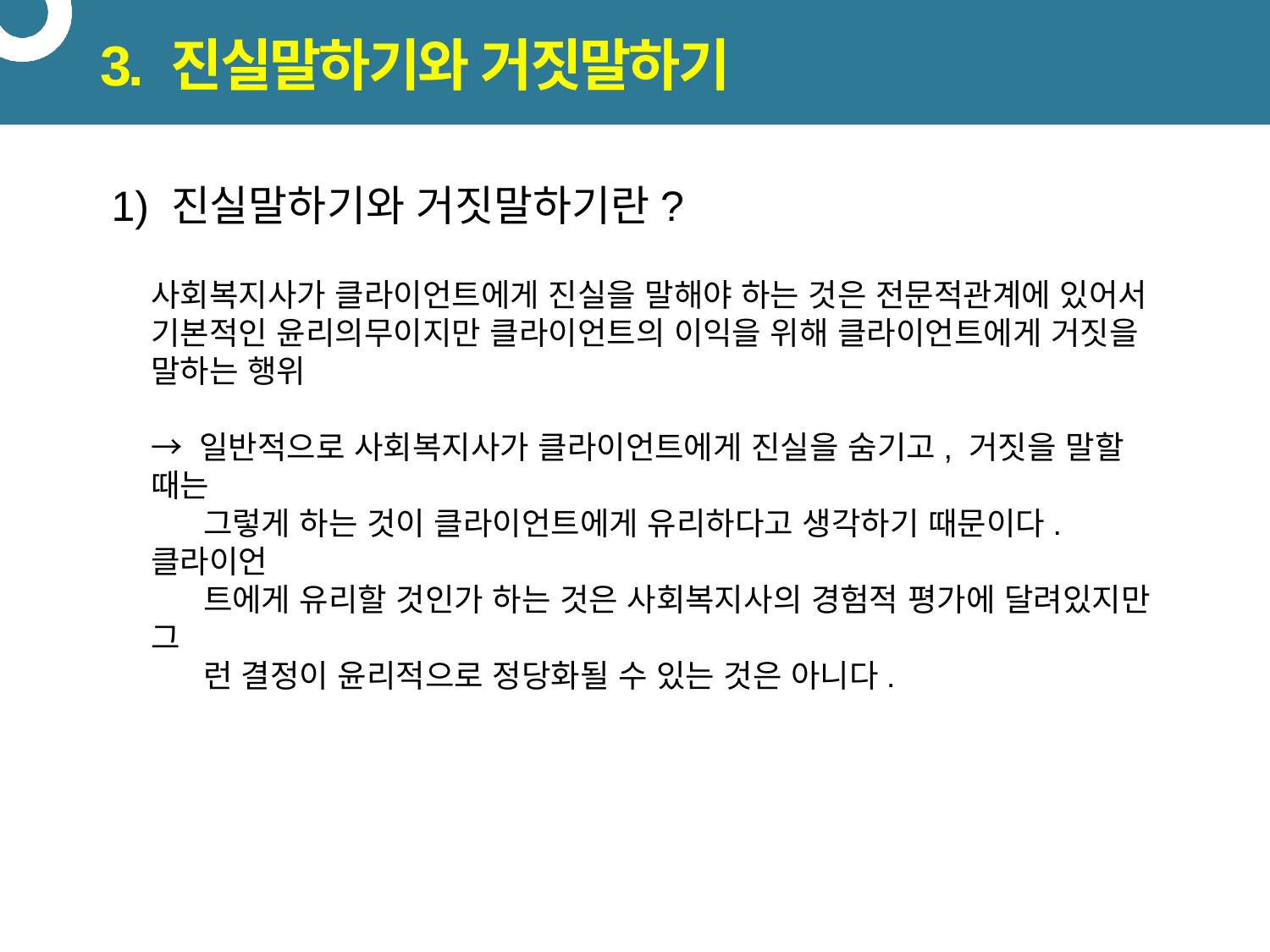

# 3. 진실말하기와 거짓말하기
1) 진실말하기와 거짓말하기란?
사회복지사가 클라이언트에게 진실을 말해야 하는 것은 전문적관계에 있어서 기본적인 윤리의무이지만 클라이언트의 이익을 위해 클라이언트에게 거짓을 말하는 행위

→ 일반적으로 사회복지사가 클라이언트에게 진실을 숨기고, 거짓을 말할 때는
     그렇게 하는 것이 클라이언트에게 유리하다고 생각하기 때문이다. 클라이언
     트에게 유리할 것인가 하는 것은 사회복지사의 경험적 평가에 달려있지만 그
     런 결정이 윤리적으로 정당화될 수 있는 것은 아니다.